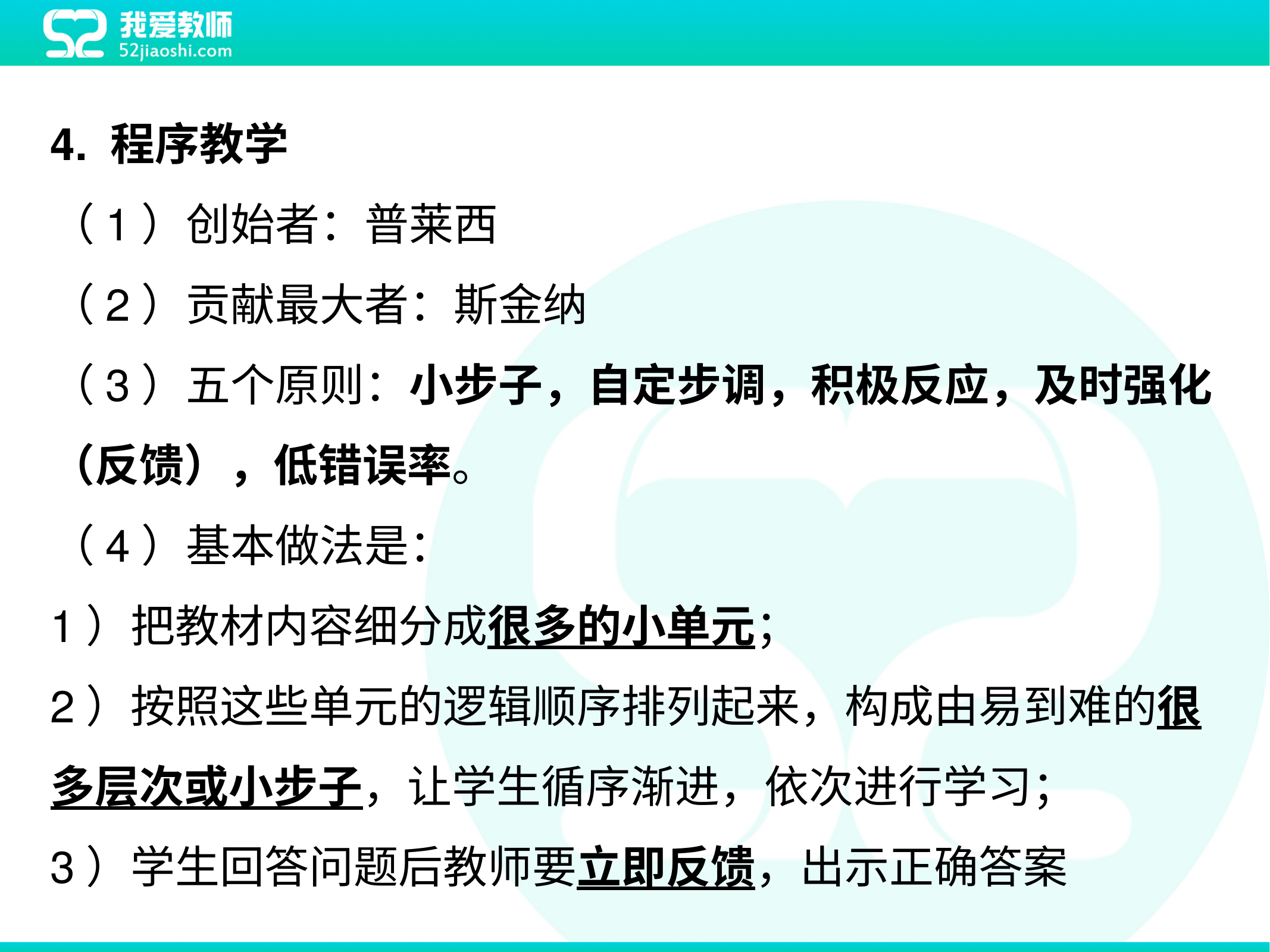

4. 程序教学
（1）创始者：普莱西
（2）贡献最大者：斯金纳
（3）五个原则：小步子，自定步调，积极反应，及时强化（反馈），低错误率。
（4）基本做法是：
1）把教材内容细分成很多的小单元；
2）按照这些单元的逻辑顺序排列起来，构成由易到难的很多层次或小步子，让学生循序渐进，依次进行学习；
3）学生回答问题后教师要立即反馈，出示正确答案